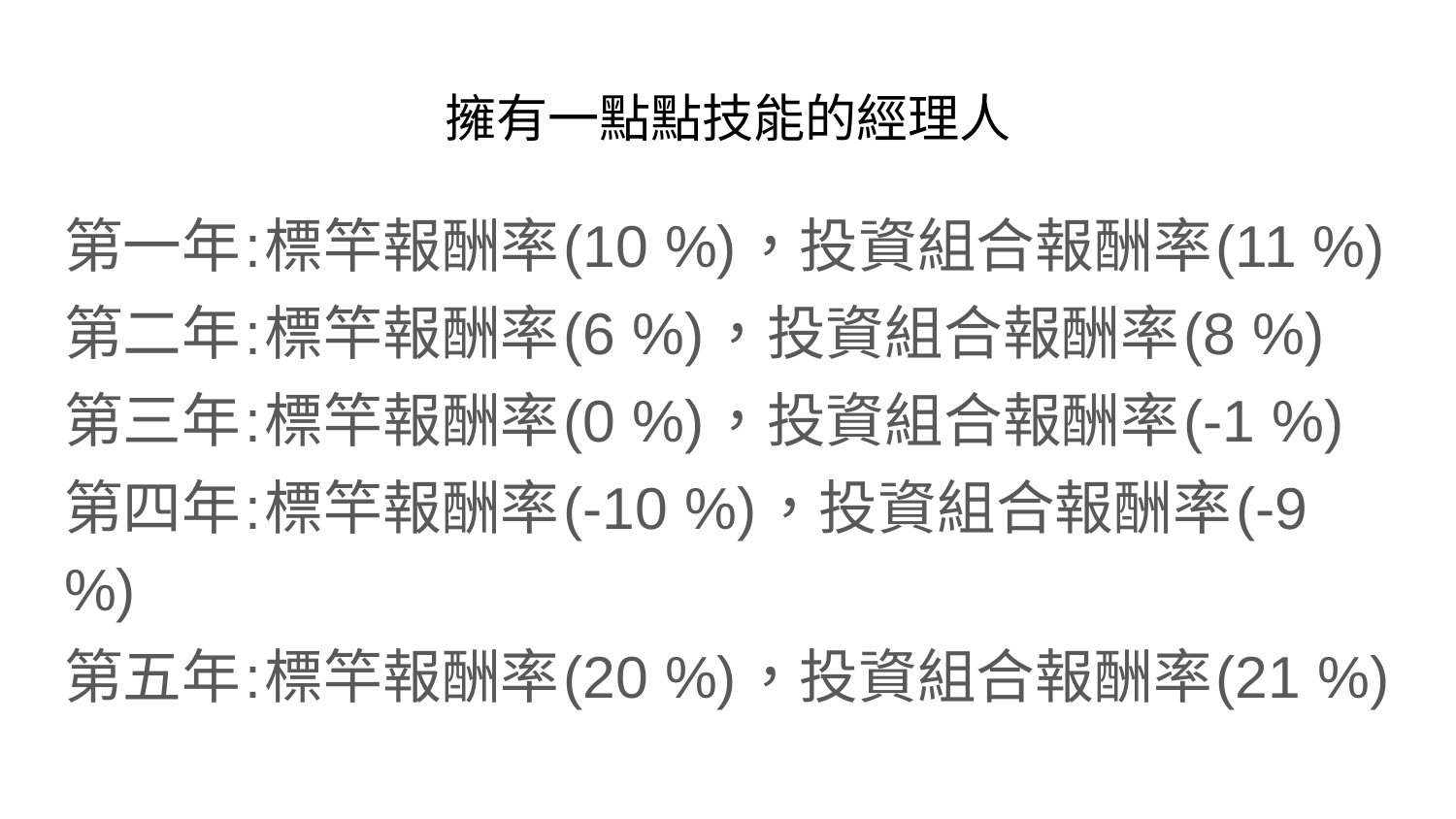

# 擁有一點點技能的經理人
第一年:標竿報酬率(10 %)，投資組合報酬率(11 %)
第二年:標竿報酬率(6 %)，投資組合報酬率(8 %)
第三年:標竿報酬率(0 %)，投資組合報酬率(-1 %)
第四年:標竿報酬率(-10 %)，投資組合報酬率(-9 %)
第五年:標竿報酬率(20 %)，投資組合報酬率(21 %)